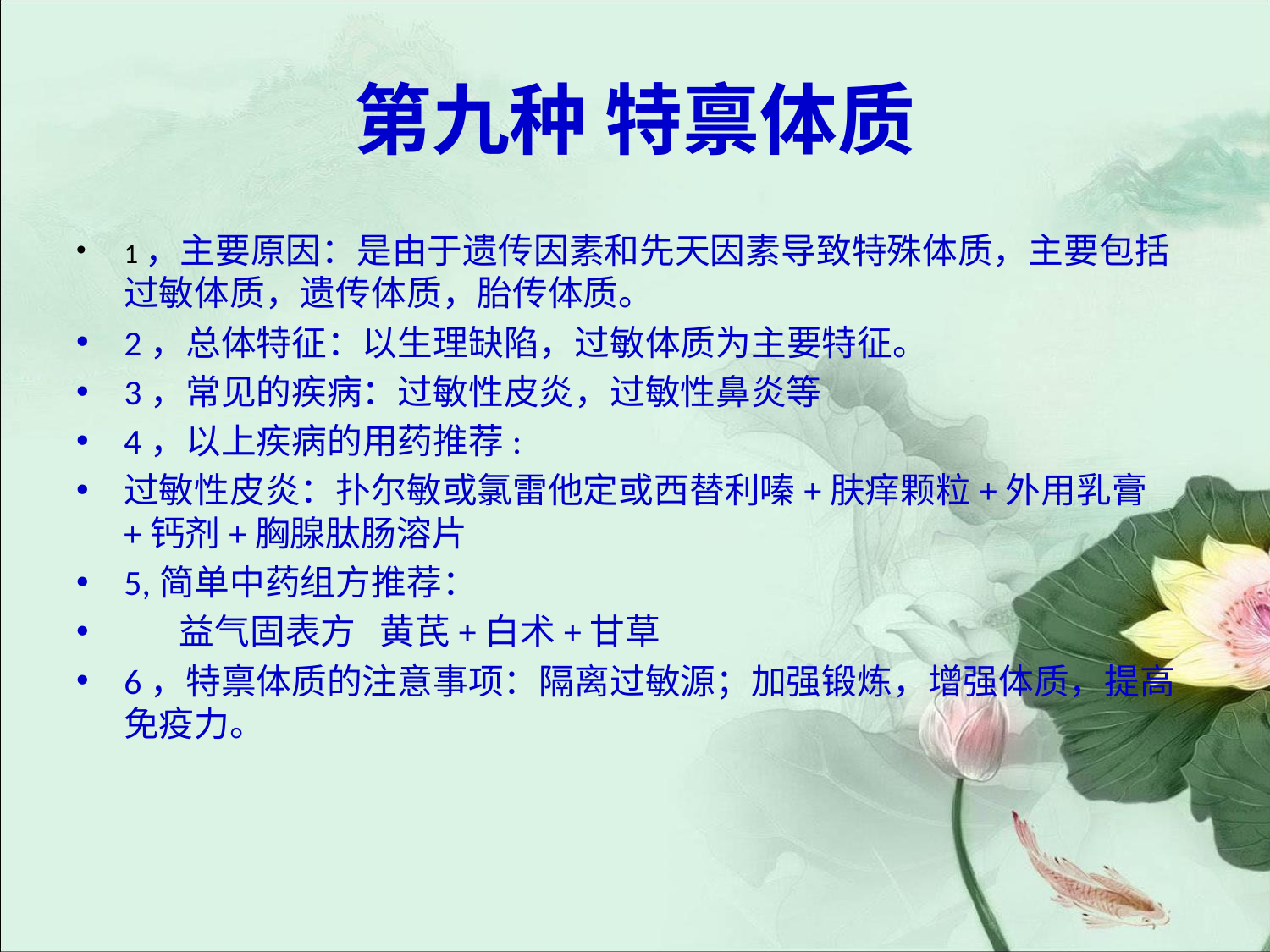

# 第九种 特禀体质
1，主要原因：是由于遗传因素和先天因素导致特殊体质，主要包括过敏体质，遗传体质，胎传体质。
2，总体特征：以生理缺陷，过敏体质为主要特征。
3，常见的疾病：过敏性皮炎，过敏性鼻炎等
4，以上疾病的用药推荐:
过敏性皮炎：扑尔敏或氯雷他定或西替利嗪+肤痒颗粒+外用乳膏+钙剂+胸腺肽肠溶片
5,简单中药组方推荐：
      益气固表方   黄芪+白术+甘草
6，特禀体质的注意事项：隔离过敏源；加强锻炼，增强体质，提高免疫力。